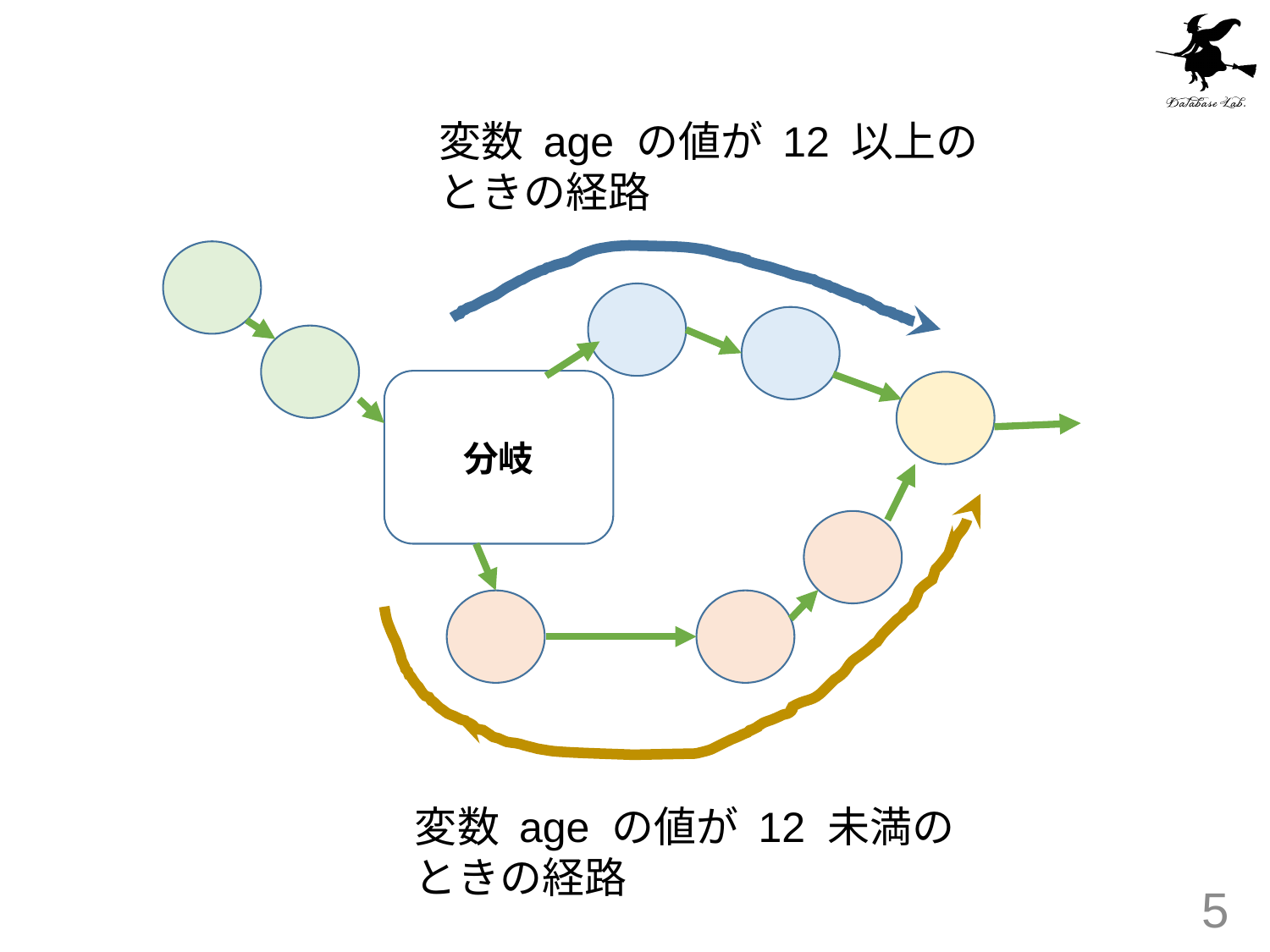

#
変数 age の値が 12 以上の
ときの経路

分岐

変数 age の値が 12 未満の
ときの経路
5